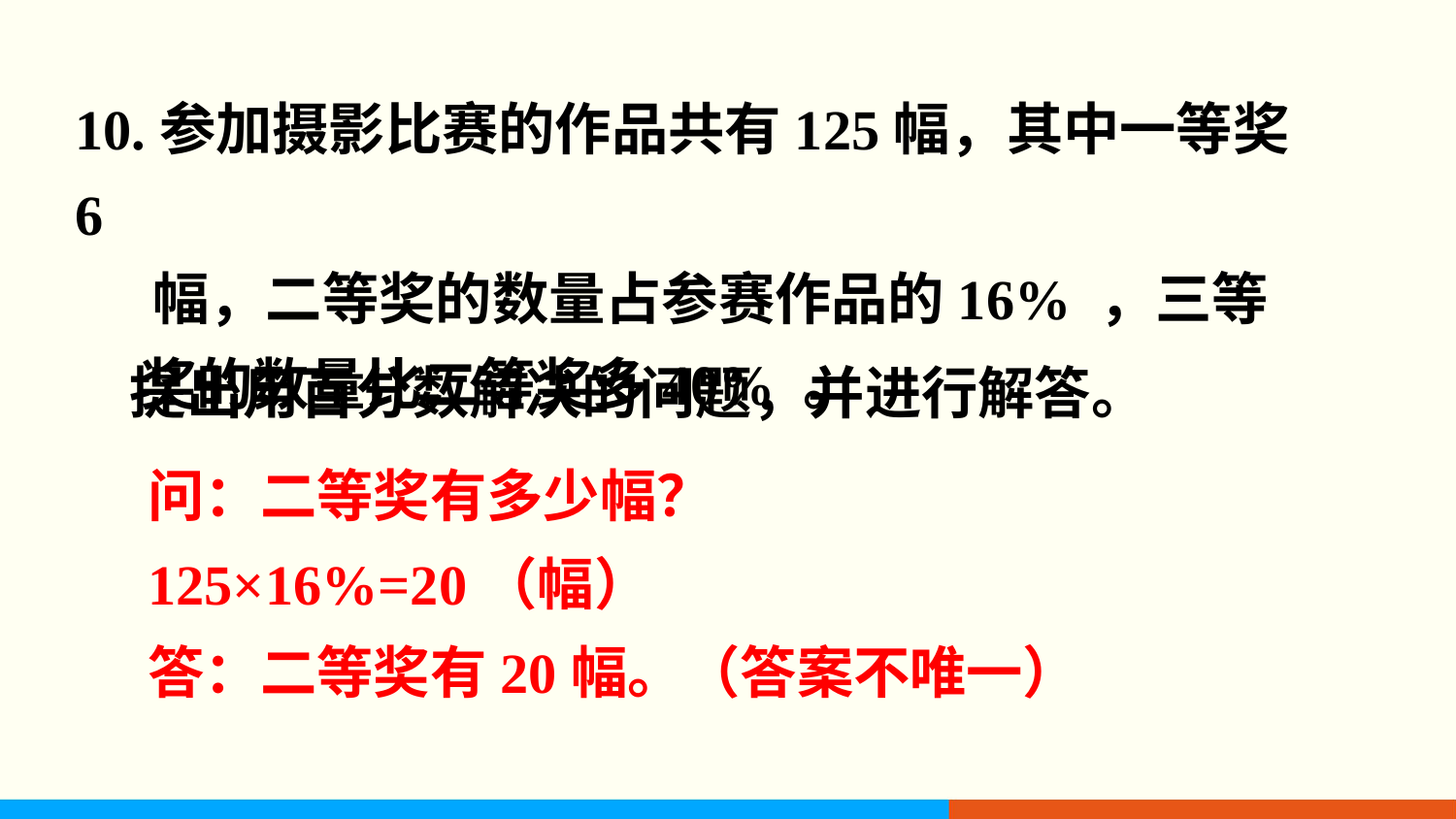

10.参加摄影比赛的作品共有125幅，其中一等奖6
     幅，二等奖的数量占参赛作品的16% ，三等
    奖的数量比二等奖多40% 。
提出用百分数解决的问题，并进行解答。
问：二等奖有多少幅？
125×16%=20（幅）
答：二等奖有20幅。（答案不唯一）